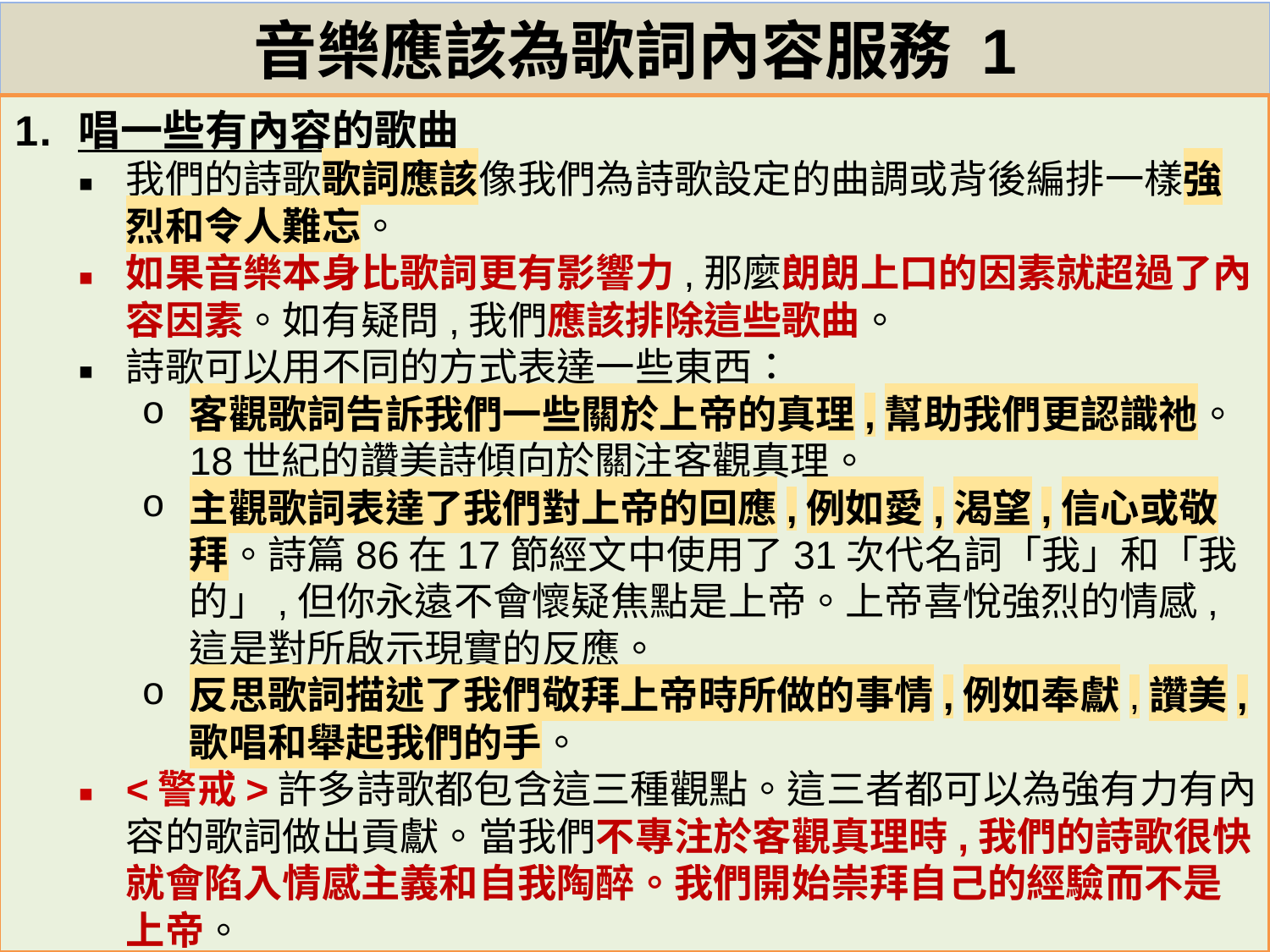

# 音樂應該為歌詞內容服務 1

唱一些有內容的歌曲
我們的詩歌歌詞應該像我們為詩歌設定的曲調或背後編排一樣強烈和令人難忘。
如果音樂本身比歌詞更有影響力,那麼朗朗上口的因素就超過了內容因素。如有疑問,我們應該排除這些歌曲。
詩歌可以用不同的方式表達一些東西：
客觀歌詞告訴我們一些關於上帝的真理,幫助我們更認識祂。18世紀的讚美詩傾向於關注客觀真理。
主觀歌詞表達了我們對上帝的回應,例如愛,渴望,信心或敬拜。詩篇86在17節經文中使用了31次代名詞「我」和「我的」,但你永遠不會懷疑焦點是上帝。上帝喜悅強烈的情感,這是對所啟示現實的反應。
反思歌詞描述了我們敬拜上帝時所做的事情,例如奉獻,讚美,歌唱和舉起我們的手。
<警戒>許多詩歌都包含這三種觀點。這三者都可以為強有力有內容的歌詞做出貢獻。當我們不專注於客觀真理時,我們的詩歌很快就會陷入情感主義和自我陶醉。我們開始崇拜自己的經驗而不是上帝。